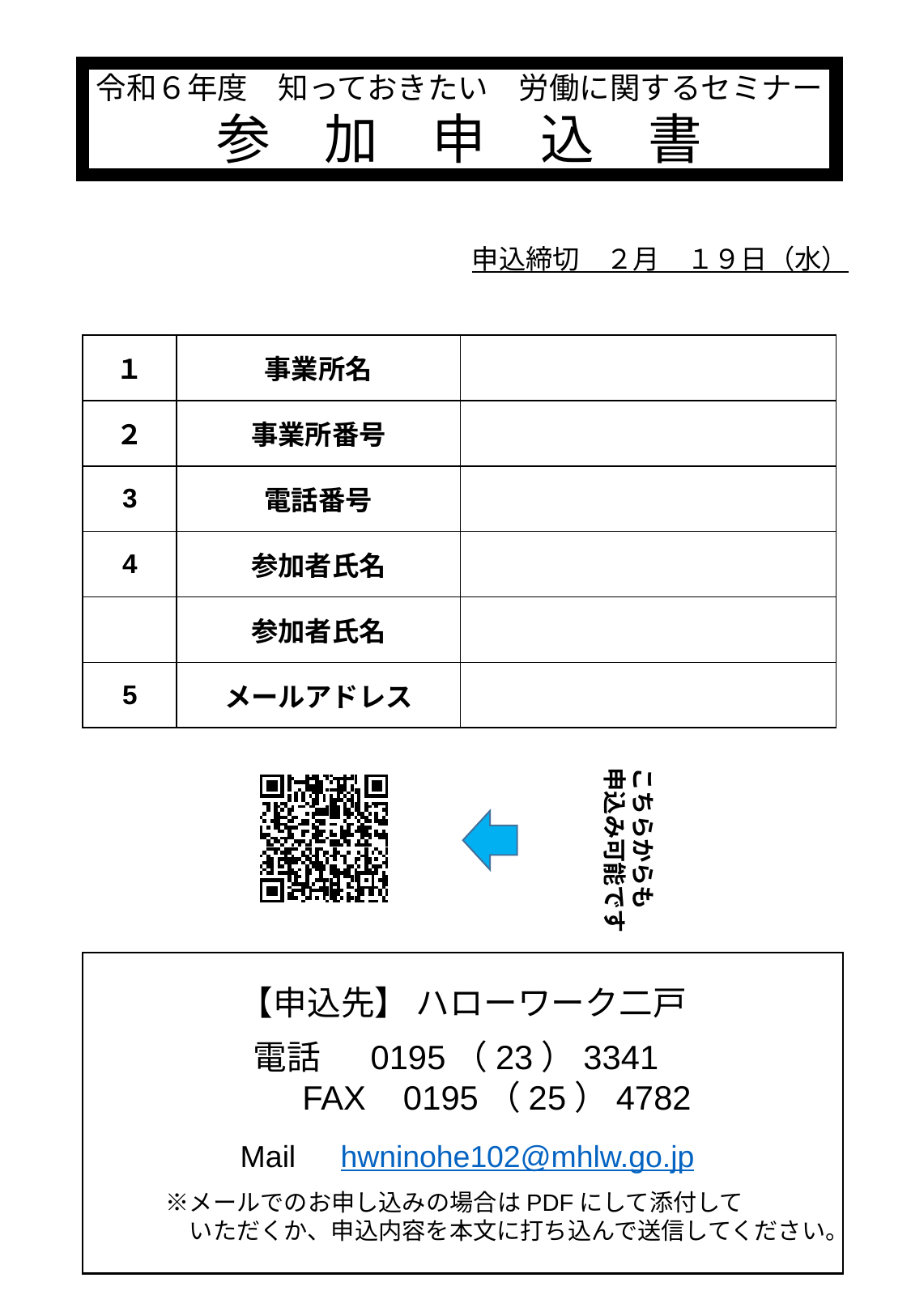

令和６年度　知っておきたい　労働に関するセミナー
参　加　申　込　書
申込締切　２月　１９日（水）
| １ | 事業所名 |  |
| --- | --- | --- |
| ２ | 事業所番号 |  |
| 3 | 電話番号 |  |
| 4 | 参加者氏名 |  |
|  | 参加者氏名 |  |
| 5 | メールアドレス |  |
こちらからも
申込み可能です

【申込先】 ハローワーク二戸

 電話　 0195（23）3341
 　　　　　  FAX    0195（25）4782

 Mail　hwninohe102@mhlw.go.jp

　　　※メールでのお申し込みの場合はPDFにして添付して
　　　　いただくか、申込内容を本文に打ち込んで送信してください。